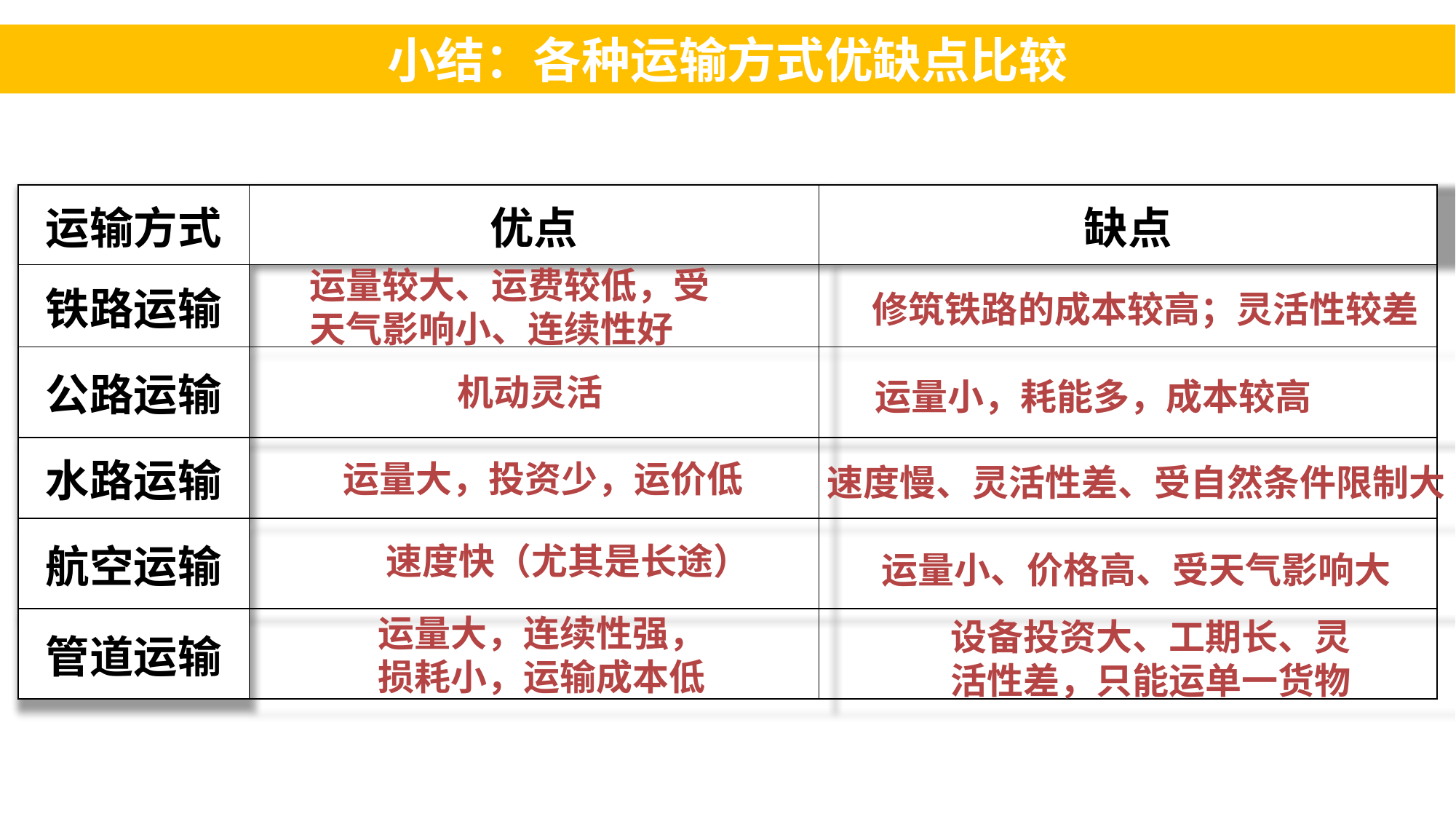

小结：各种运输方式优缺点比较
| 运输方式 | 优点 | 缺点 |
| --- | --- | --- |
| 铁路运输 |  |  |
| 公路运输 |  |  |
| 水路运输 |  |  |
| 航空运输 |  |  |
| 管道运输 |  |  |
运量较大、运费较低，受天气影响小、连续性好
修筑铁路的成本较高；灵活性较差
机动灵活
运量小，耗能多，成本较高
运量大，投资少，运价低
速度慢、灵活性差、受自然条件限制大
速度快（尤其是长途）
运量小、价格高、受天气影响大
运量大，连续性强，损耗小，运输成本低
设备投资大、工期长、灵活性差，只能运单一货物